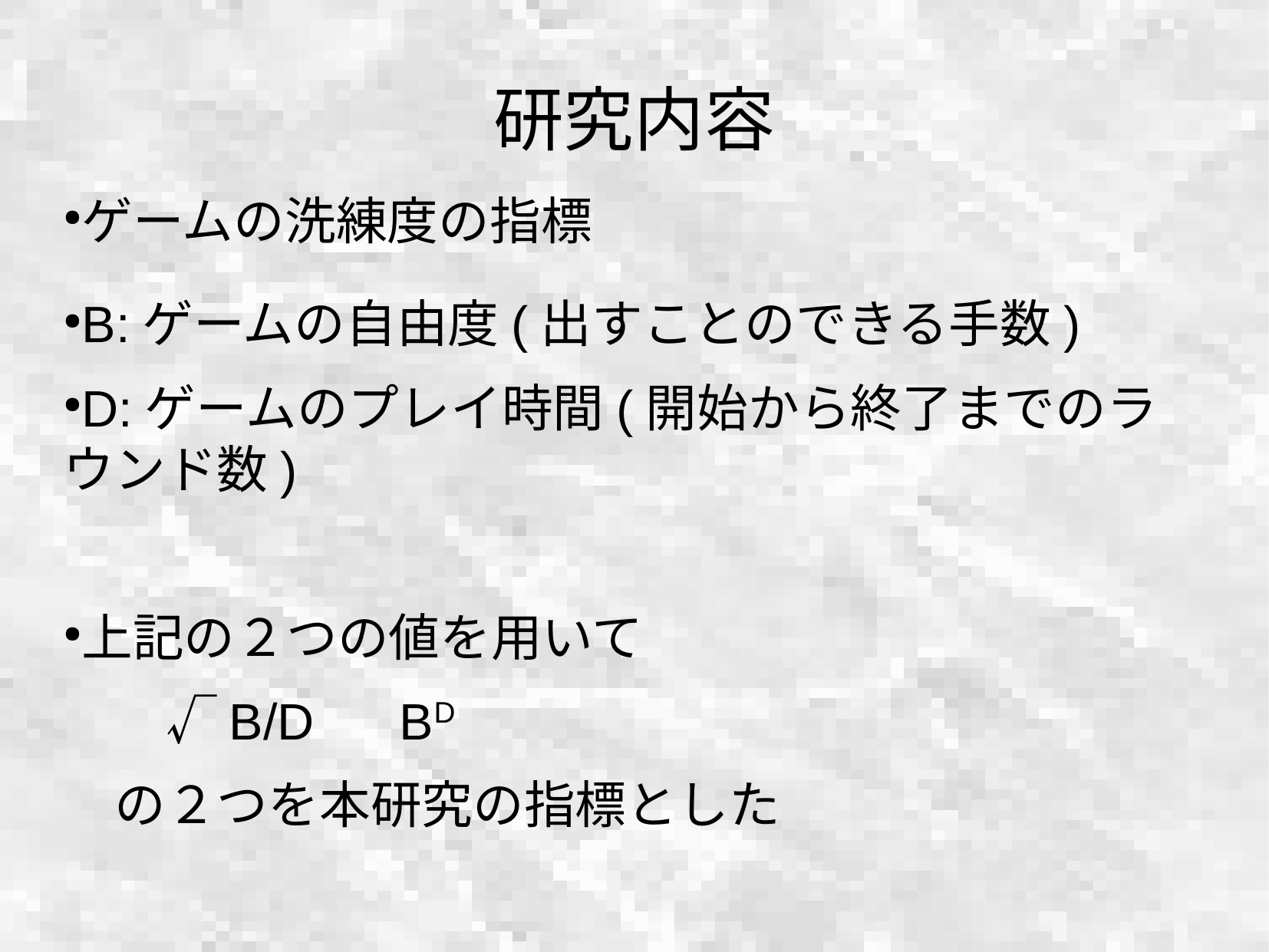

研究内容
ゲームの洗練度の指標
B:ゲームの自由度(出すことのできる手数)
D:ゲームのプレイ時間(開始から終了までのラウンド数)

上記の２つの値を用いて
　　√B/D      BD
　の２つを本研究の指標とした